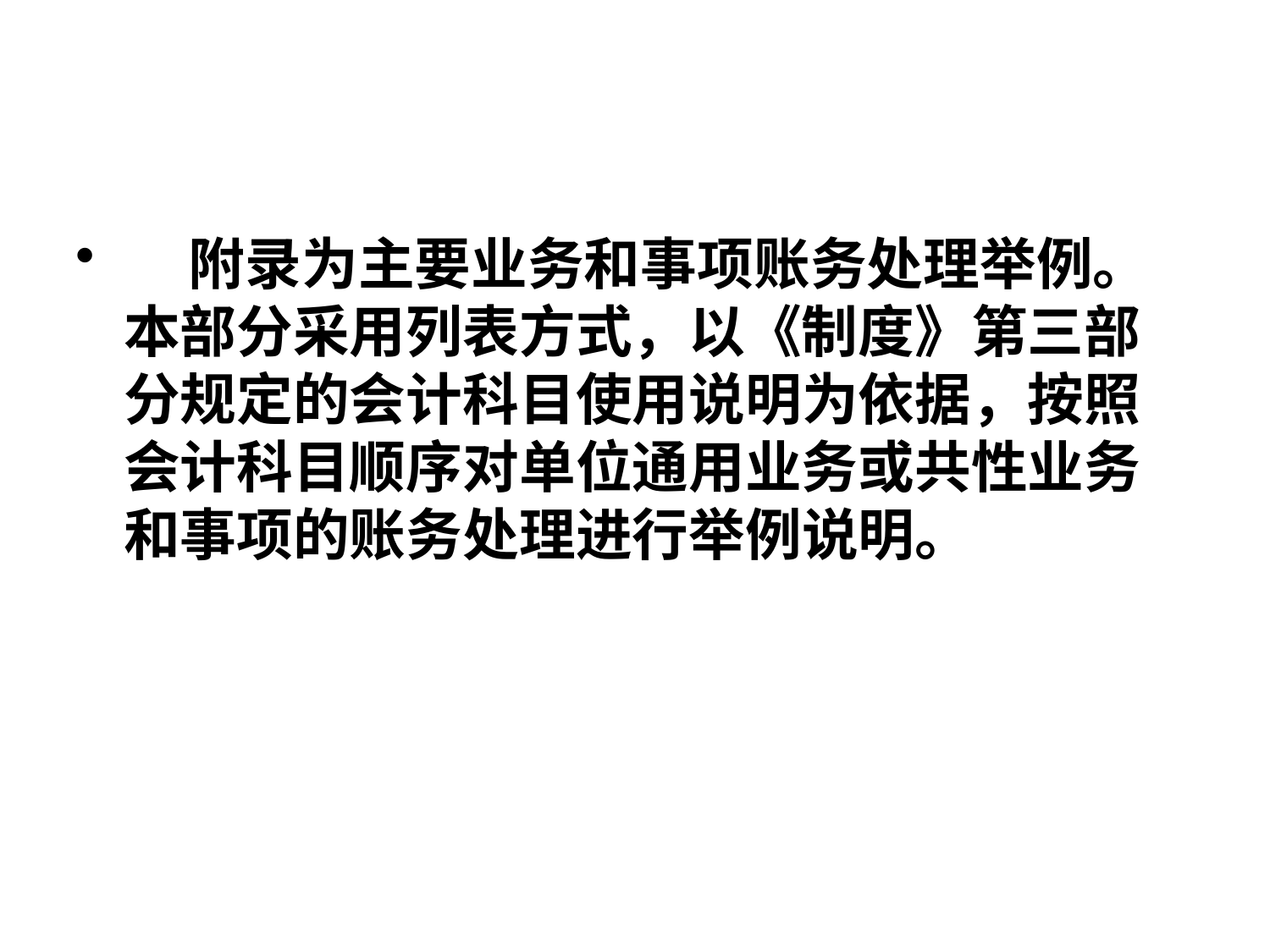

附录为主要业务和事项账务处理举例。本部分采用列表方式，以《制度》第三部分规定的会计科目使用说明为依据，按照会计科目顺序对单位通用业务或共性业务和事项的账务处理进行举例说明。